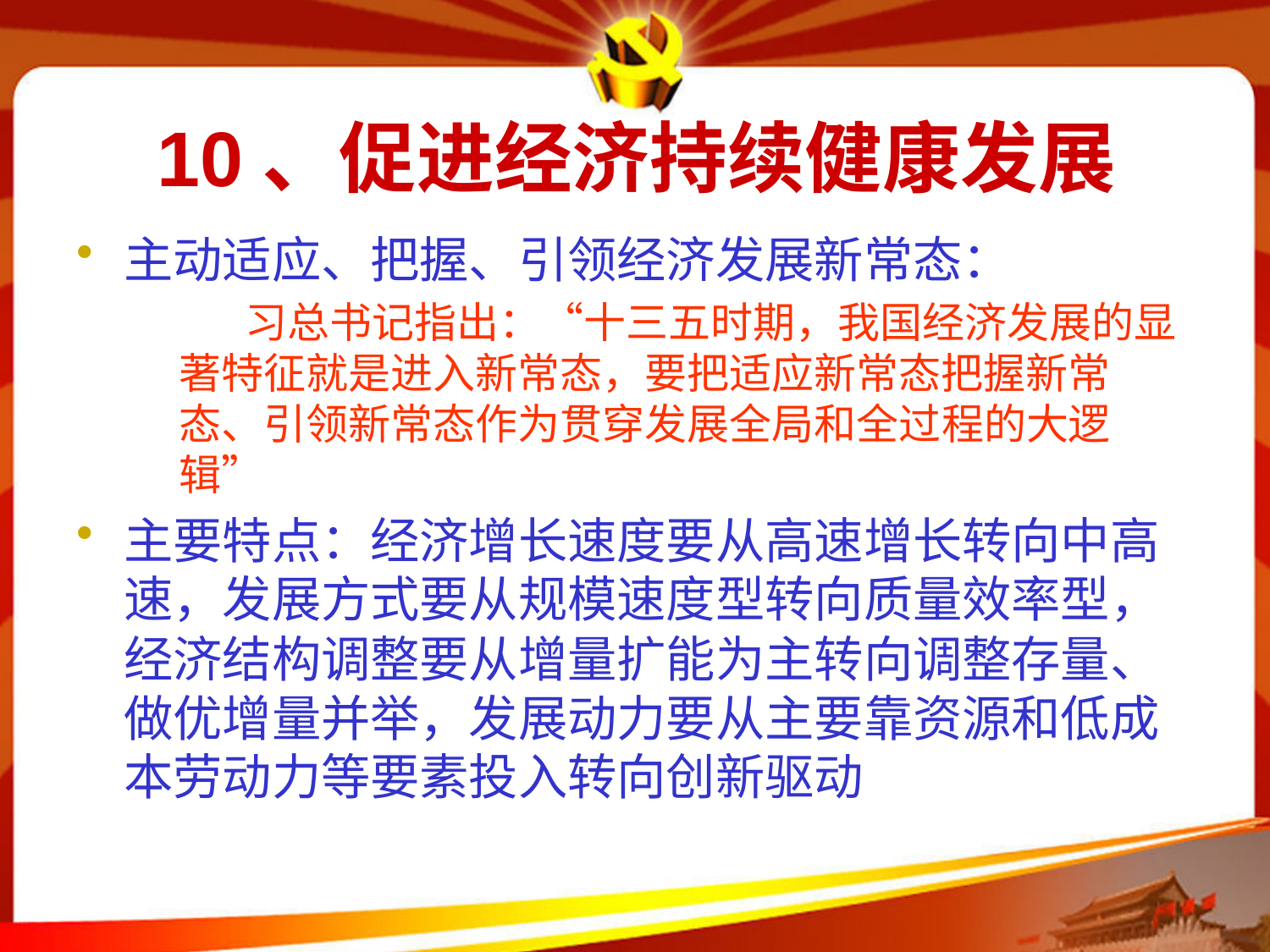

# 10、促进经济持续健康发展
主动适应、把握、引领经济发展新常态：
          习总书记指出：“十三五时期，我国经济发展的显著特征就是进入新常态，要把适应新常态把握新常态、引领新常态作为贯穿发展全局和全过程的大逻辑”
主要特点：经济增长速度要从高速增长转向中高速，发展方式要从规模速度型转向质量效率型，经济结构调整要从增量扩能为主转向调整存量、做优增量并举，发展动力要从主要靠资源和低成本劳动力等要素投入转向创新驱动